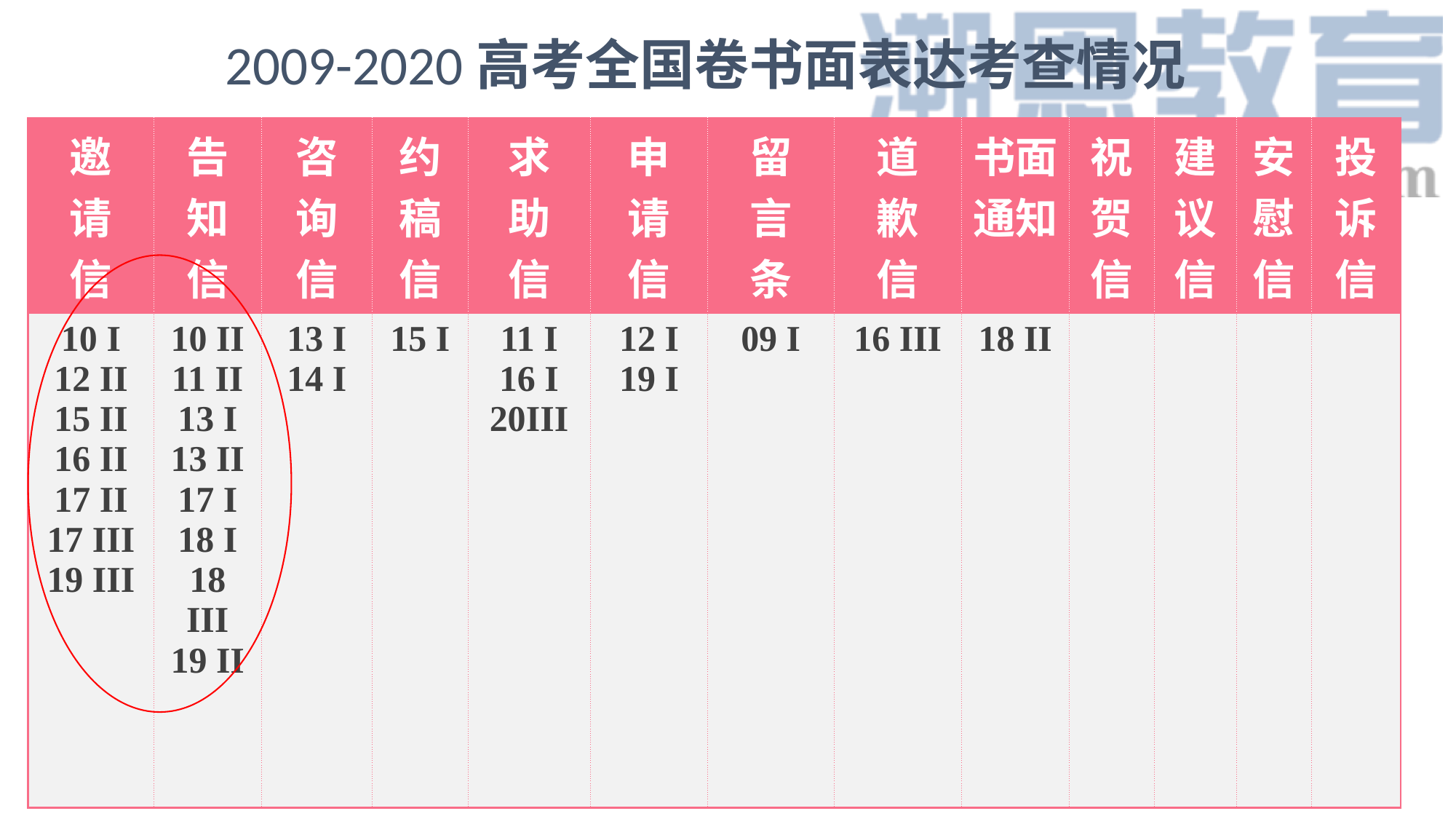

2009-2020高考全国卷书面表达考查情况
| 邀 请 信 | 告 知 信 | 咨 询 信 | 约稿信 | 求 助 信 | 申 请 信 | 留 言 条 | 道 歉 信 | 书面通知 | 祝贺信 | 建议信 | 安慰信 | 投诉信 |
| --- | --- | --- | --- | --- | --- | --- | --- | --- | --- | --- | --- | --- |
| 10 I 12 II 15 II 16 II 17 II 17 III 19 III | 10 II 11 II 13 I 13 II 17 I 18 I 18 III 19 II | 13 I 14 I | 15 I | 11 I 16 I 20III | 12 I 19 I | 09 I | 16 III | 18 II |  |  |  |  |